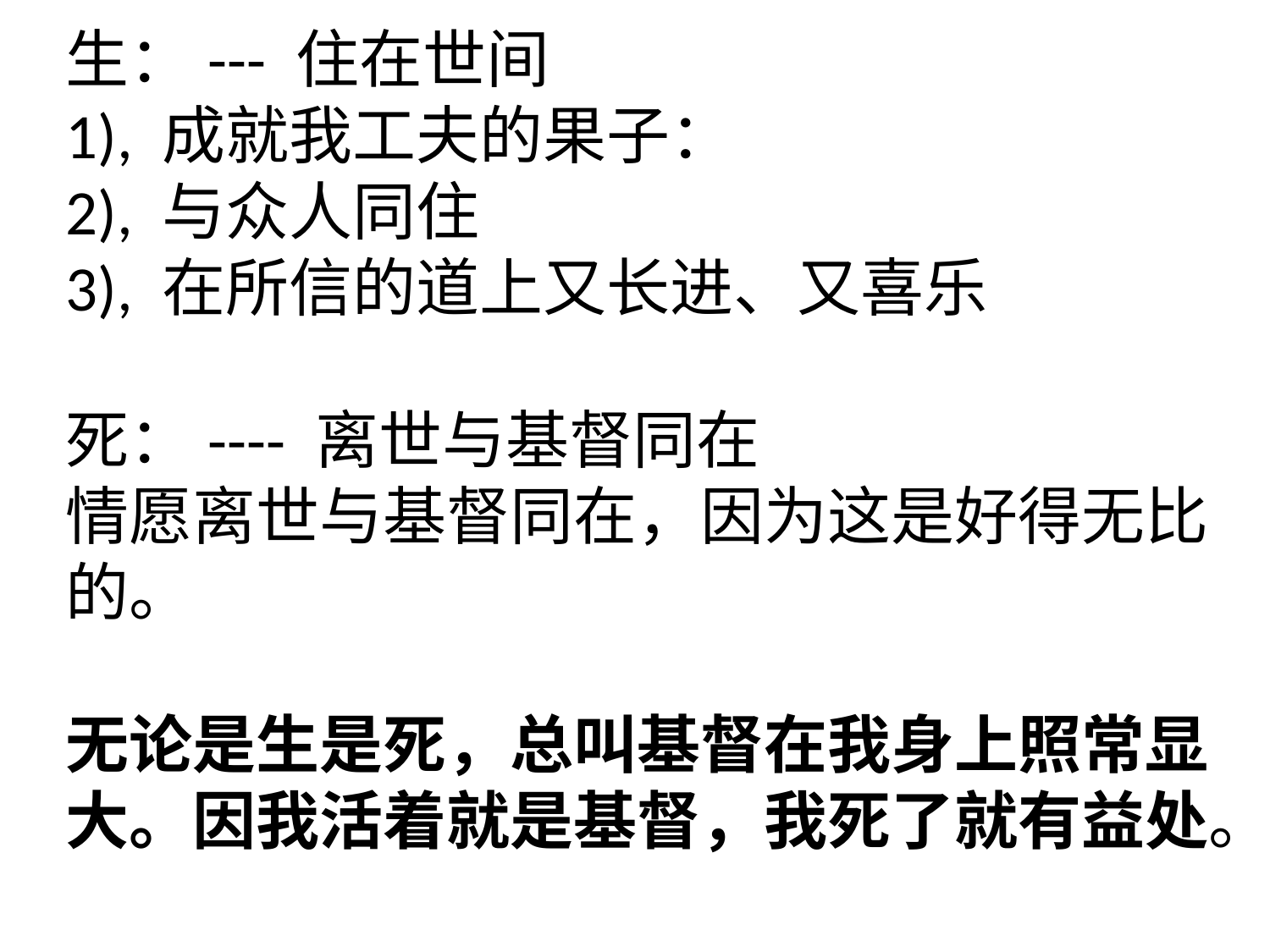

# 生：--- 住在世间 1), 成就我工夫的果子： 2), 与众人同住 3), 在所信的道上又长进、又喜乐 死：---- 离世与基督同在 情愿离世与基督同在，因为这是好得无比的。 无论是生是死，总叫基督在我身上照常显大。因我活着就是基督，我死了就有益处。